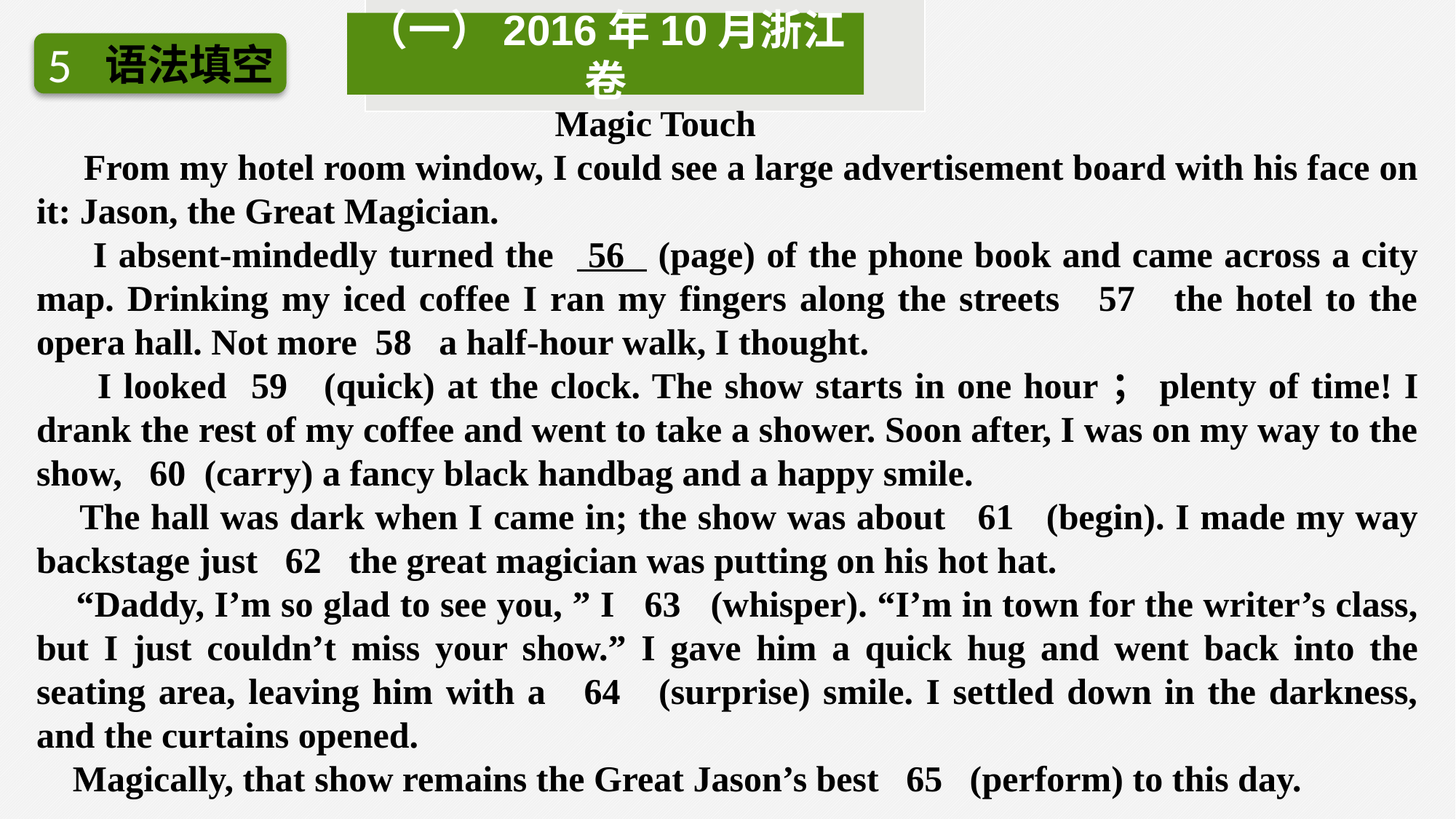

（一）2016年10月浙江卷
语法填空
5
                                                         Magic Touch
     From my hotel room window, I could see a large advertisement board with his face on it: Jason, the Great Magician.
     I absent-mindedly turned the   56   (page) of the phone book and came across a city map. Drinking my iced coffee I ran my fingers along the streets   57   the hotel to the opera hall. Not more  58   a half-hour walk, I thought.
     I looked  59   (quick) at the clock. The show starts in one hour；plenty of time! I drank the rest of my coffee and went to take a shower. Soon after, I was on my way to the show,   60  (carry) a fancy black handbag and a happy smile.
    The hall was dark when I came in; the show was about   61   (begin). I made my way backstage just   62   the great magician was putting on his hot hat.
    “Daddy, I’m so glad to see you, ” I   63   (whisper). “I’m in town for the writer’s class, but I just couldn’t miss your show.” I gave him a quick hug and went back into the seating area, leaving him with a   64   (surprise) smile. I settled down in the darkness, and the curtains opened.
    Magically, that show remains the Great Jason’s best   65   (perform) to this day.